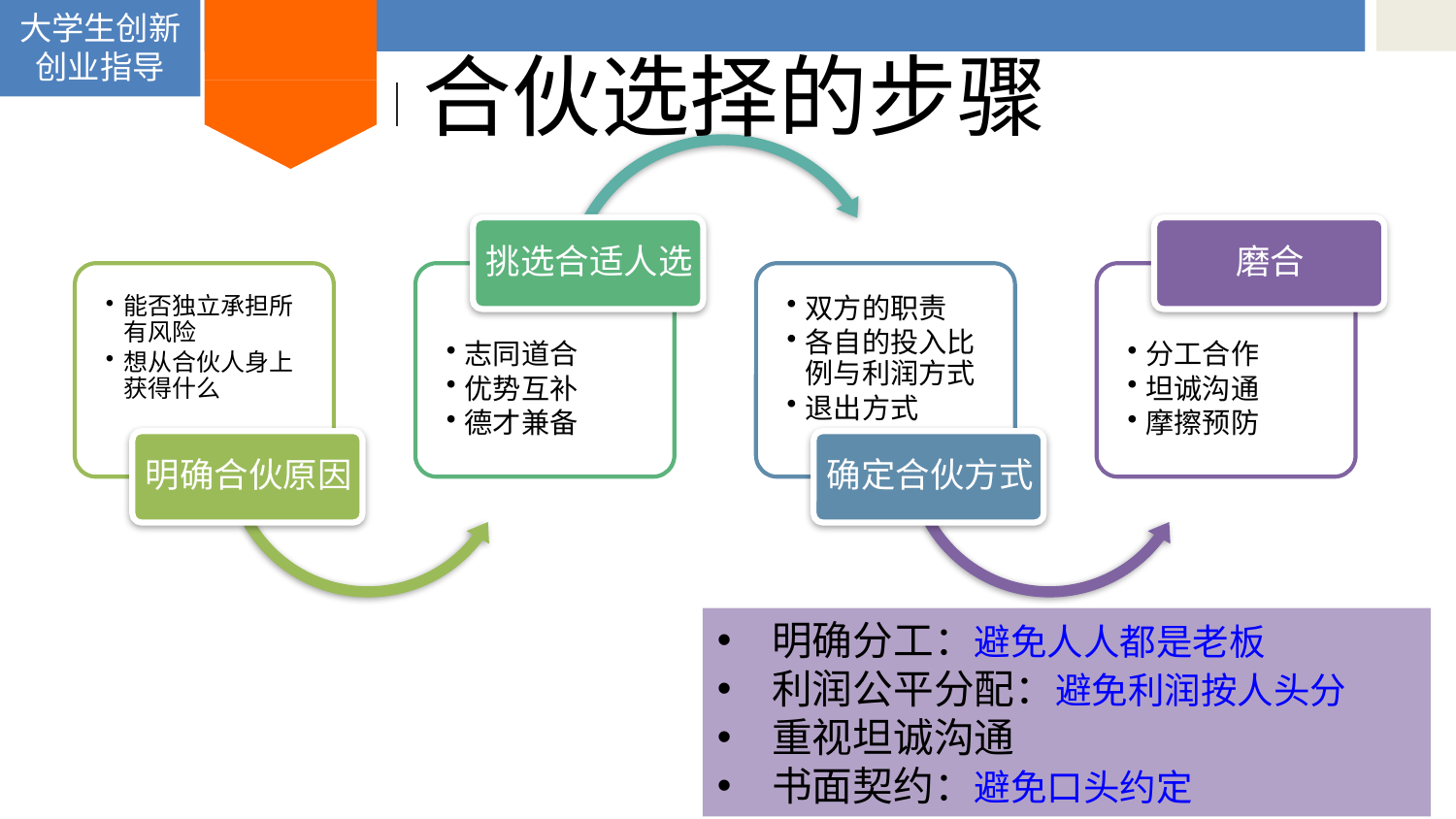

创新创业
14
大学生创新创业指导
# 合伙选择的步骤
能否独立承担所有风险
想从合伙人身上获得什么
明确合伙原因
志同道合
优势互补
德才兼备
挑选合适人选
双方的职责
各自的投入比例与利润方式
退出方式
确定合伙方式
分工合作
坦诚沟通
摩擦预防
磨合
明确分工：避免人人都是老板
利润公平分配：避免利润按人头分
重视坦诚沟通
书面契约：避免口头约定